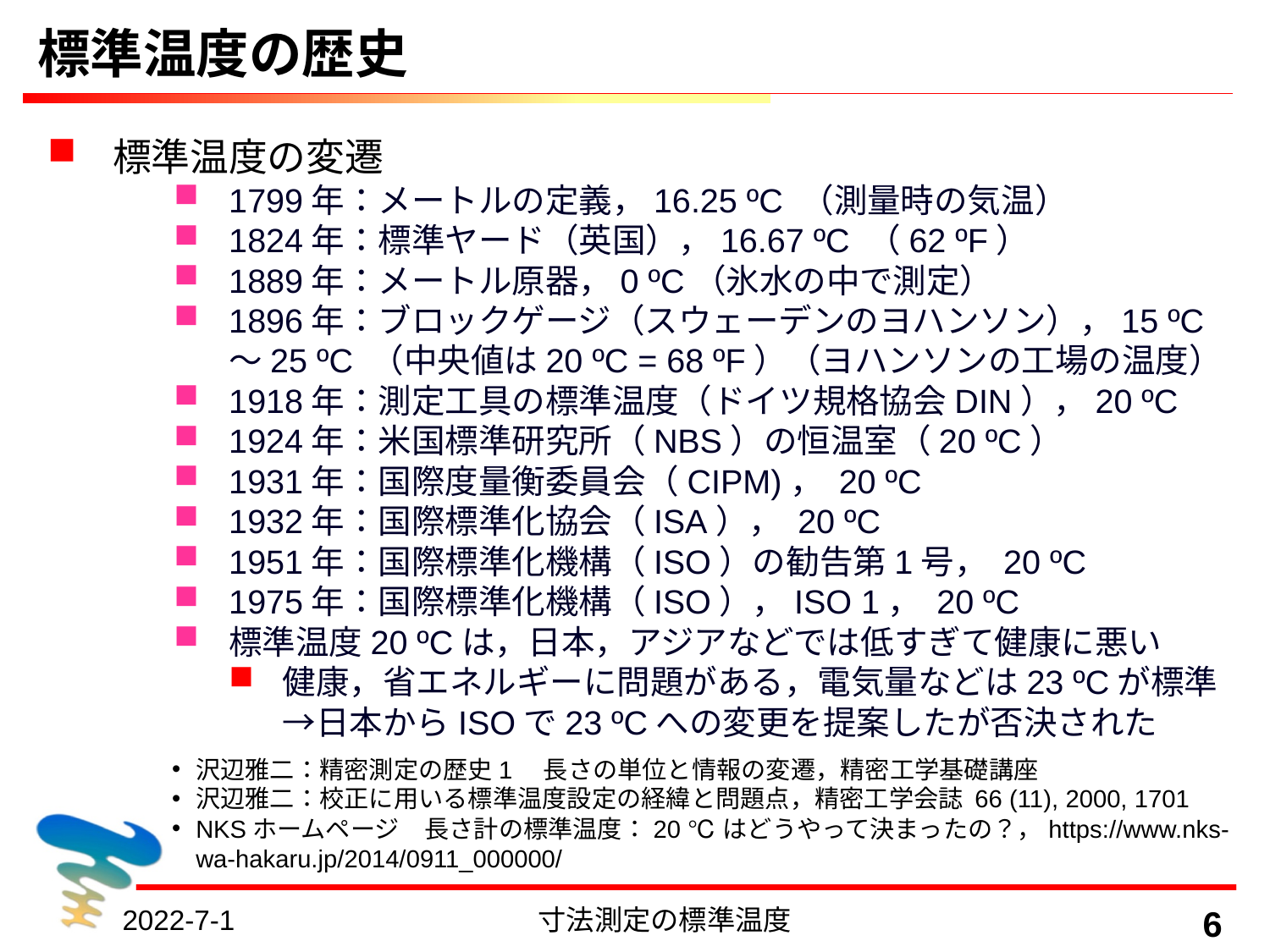

# 標準温度の歴史
標準温度の変遷
1799年：メートルの定義，16.25 ºC （測量時の気温）
1824年：標準ヤード（英国），16.67 ºC （62 ºF）
1889年：メートル原器，0 ºC（氷水の中で測定）
1896年：ブロックゲージ（スウェーデンのヨハンソン），15 ºC ～25 ºC （中央値は20 ºC = 68 ºF）（ヨハンソンの工場の温度）
1918年：測定工具の標準温度（ドイツ規格協会DIN），20 ºC
1924年：米国標準研究所（NBS）の恒温室（20 ºC）
1931年：国際度量衡委員会（CIPM)， 20 ºC
1932年：国際標準化協会（ISA）， 20 ºC
1951年：国際標準化機構（ISO）の勧告第1号， 20 ºC
1975年：国際標準化機構（ISO），ISO 1， 20 ºC
標準温度20 ºCは，日本，アジアなどでは低すぎて健康に悪い
健康，省エネルギーに問題がある，電気量などは23 ºCが標準→日本からISOで23 ºCへの変更を提案したが否決された
沢辺雅二：精密測定の歴史1　長さの単位と情報の変遷，精密工学基礎講座
沢辺雅二：校正に用いる標準温度設定の経緯と問題点，精密工学会誌 66 (11), 2000, 1701
NKSホームページ　長さ計の標準温度：20 ℃はどうやって決まったの？，https://www.nks-wa-hakaru.jp/2014/0911_000000/
2022-7-1
寸法測定の標準温度
6